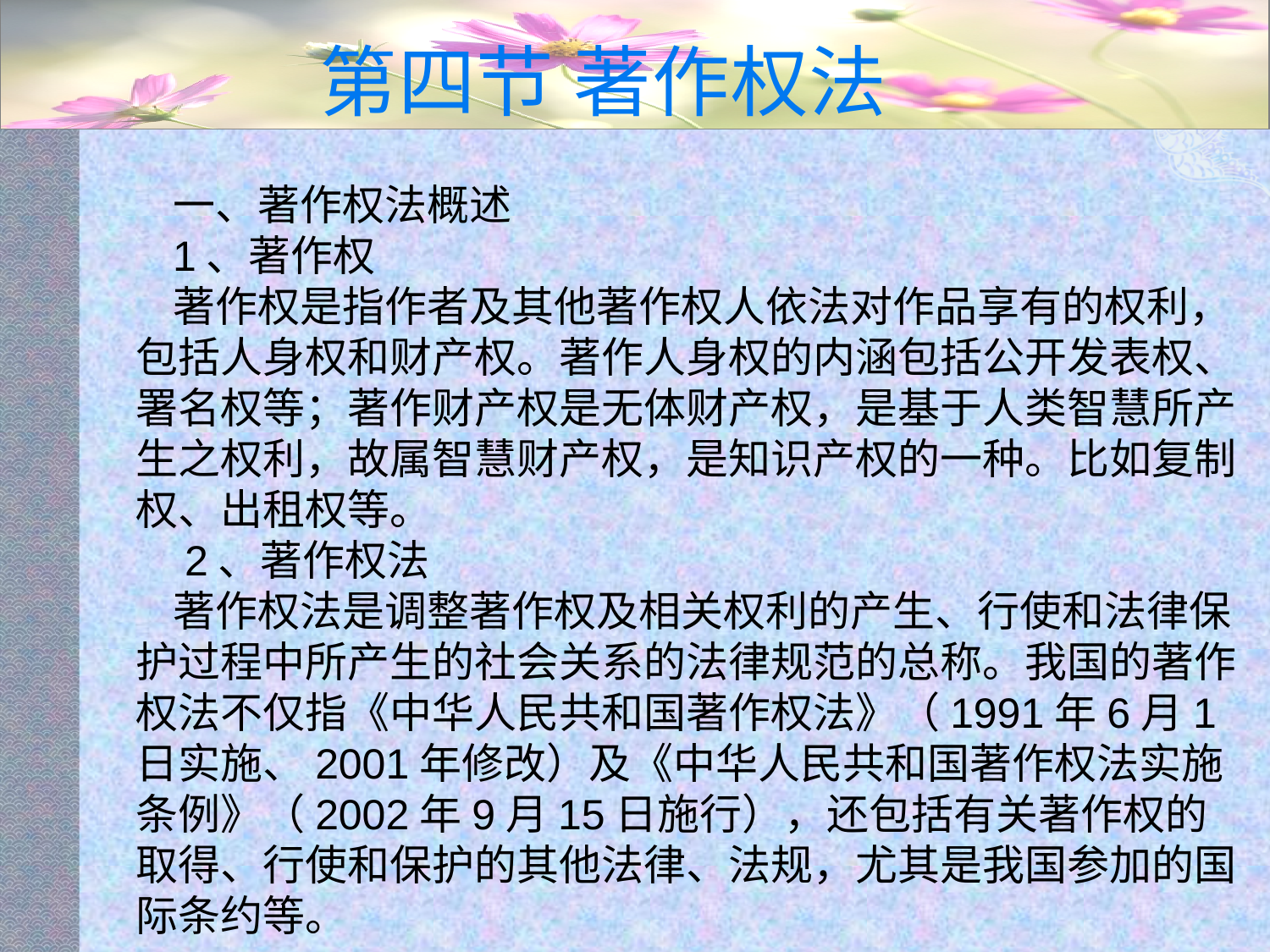

# 第四节 著作权法
一、著作权法概述
1、著作权
著作权是指作者及其他著作权人依法对作品享有的权利，包括人身权和财产权。著作人身权的内涵包括公开发表权、署名权等；著作财产权是无体财产权，是基于人类智慧所产生之权利，故属智慧财产权，是知识产权的一种。比如复制权、出租权等。
 2、著作权法
著作权法是调整著作权及相关权利的产生、行使和法律保护过程中所产生的社会关系的法律规范的总称。我国的著作权法不仅指《中华人民共和国著作权法》（1991年6月1日实施、2001年修改）及《中华人民共和国著作权法实施条例》（2002年9月15日施行），还包括有关著作权的取得、行使和保护的其他法律、法规，尤其是我国参加的国际条约等。